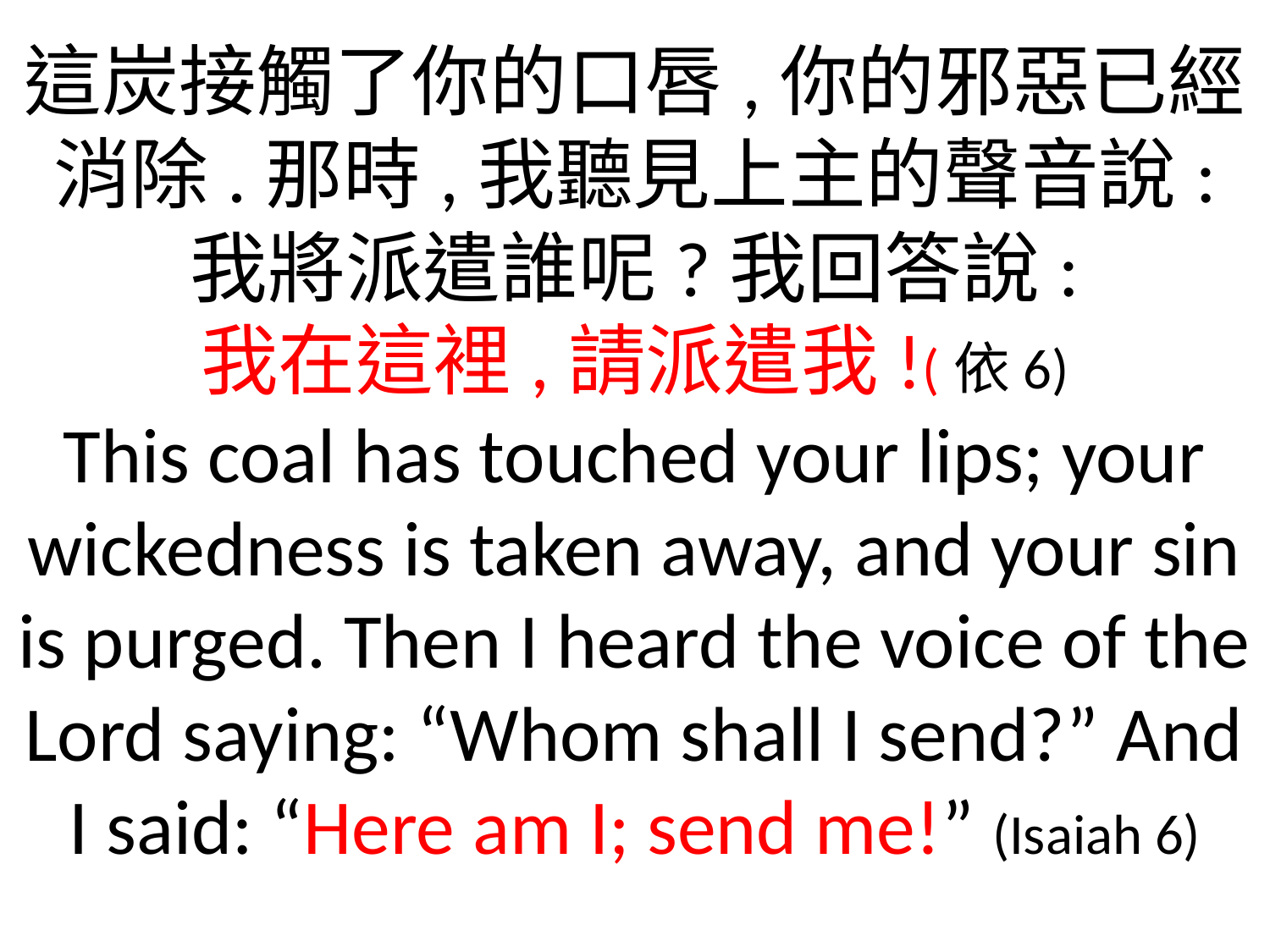

這炭接觸了你的口唇,你的邪惡已經消除.那時,我聽見上主的聲音說:
我將派遣誰呢?我回答說:
我在這裡,請派遣我!(依6)
This coal has touched your lips; your wickedness is taken away, and your sin is purged. Then I heard the voice of the Lord saying: “Whom shall I send?” And I said: “Here am I; send me!” (Isaiah 6)